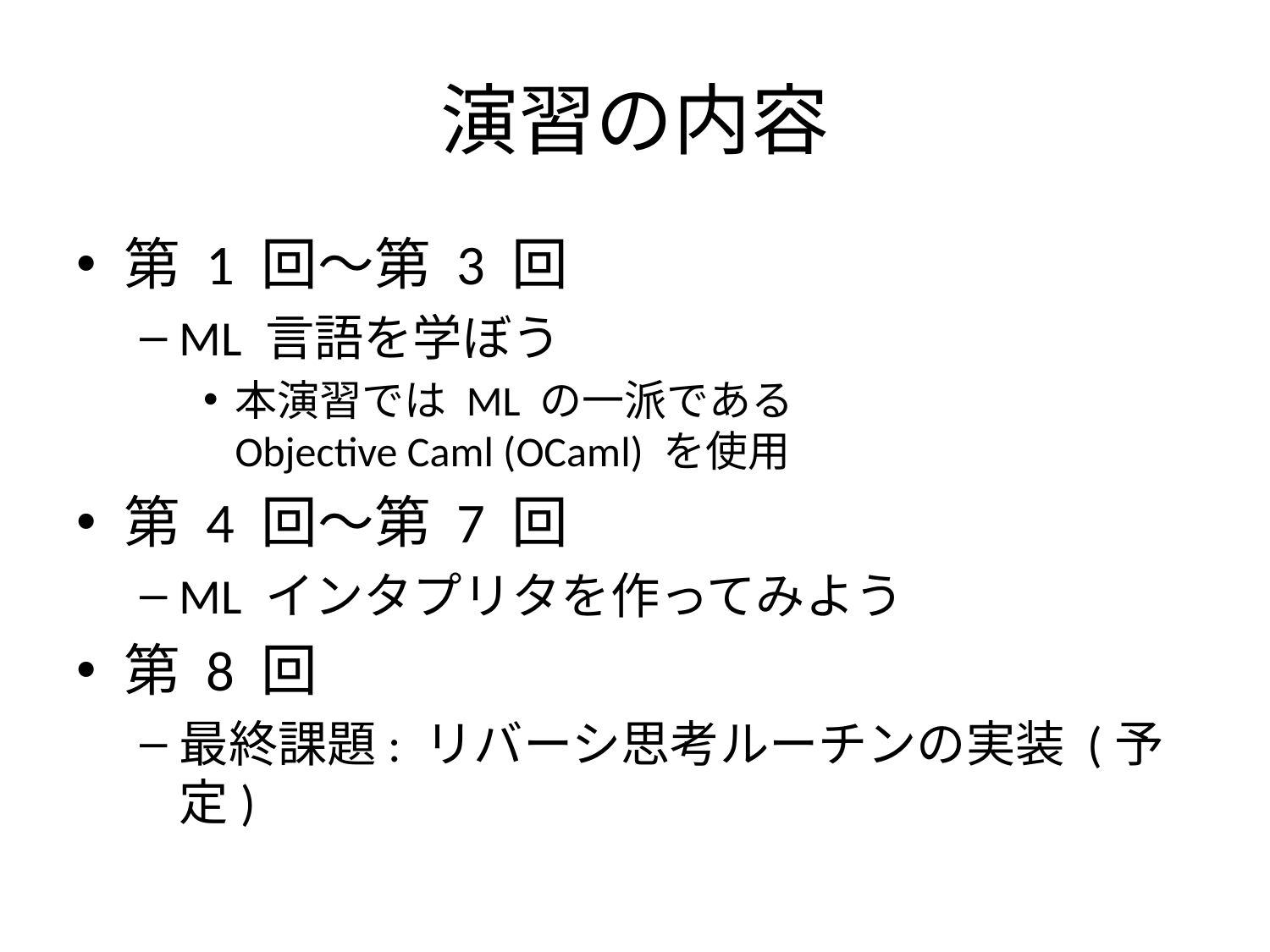

# 演習の内容
第 1 回～第 3 回
ML 言語を学ぼう
本演習では ML の一派である
Objective Caml (OCaml) を使用
第 4 回～第 7 回
ML インタプリタを作ってみよう
第 8 回
最終課題: リバーシ思考ルーチンの実装 (予定)